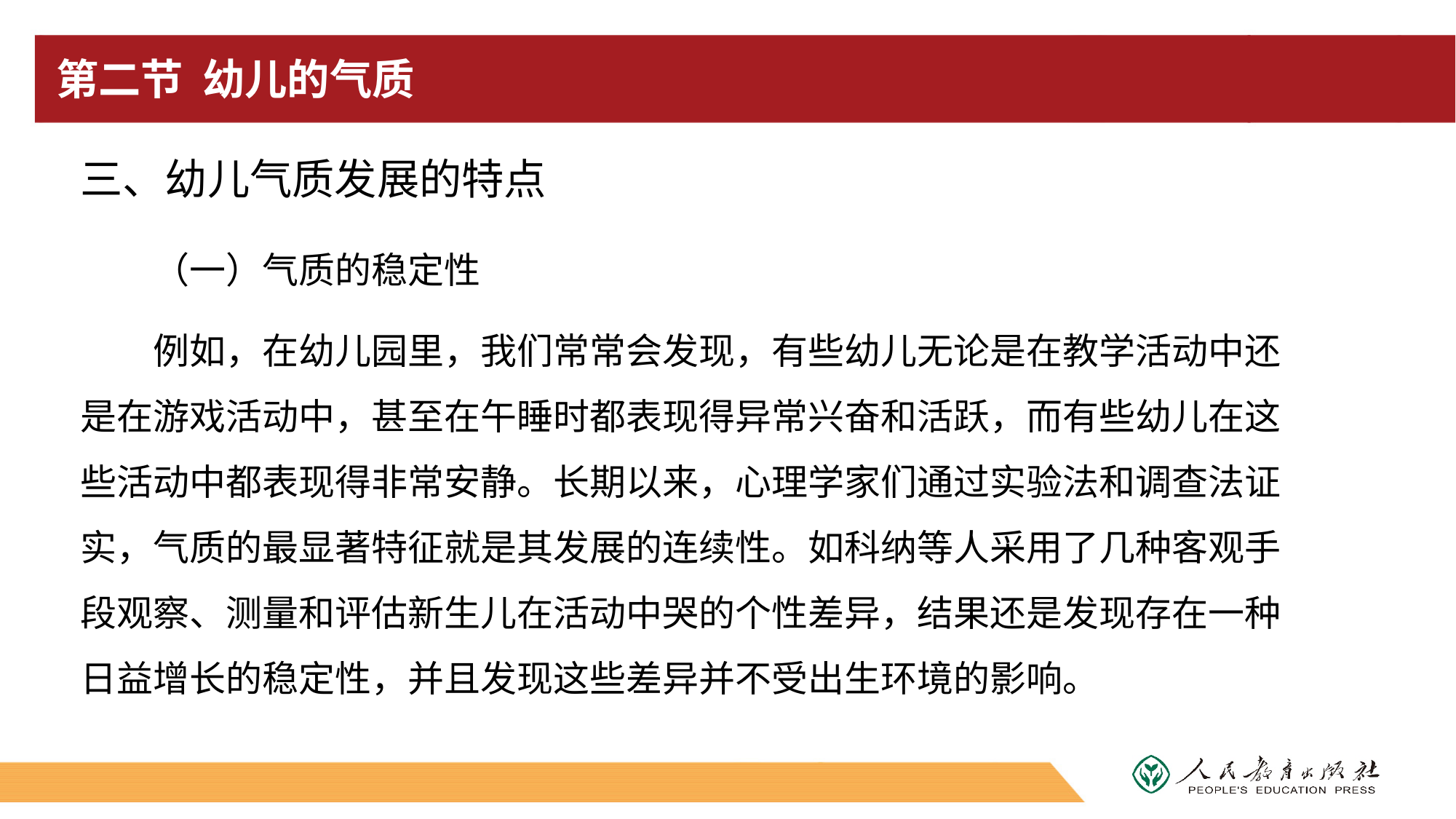

# 第二节  幼儿的气质
三、幼儿气质发展的特点
（一）气质的稳定性
例如，在幼儿园里，我们常常会发现，有些幼儿无论是在教学活动中还是在游戏活动中，甚至在午睡时都表现得异常兴奋和活跃，而有些幼儿在这些活动中都表现得非常安静。长期以来，心理学家们通过实验法和调查法证实，气质的最显著特征就是其发展的连续性。如科纳等人采用了几种客观手段观察、测量和评估新生儿在活动中哭的个性差异，结果还是发现存在一种日益增长的稳定性，并且发现这些差异并不受出生环境的影响。